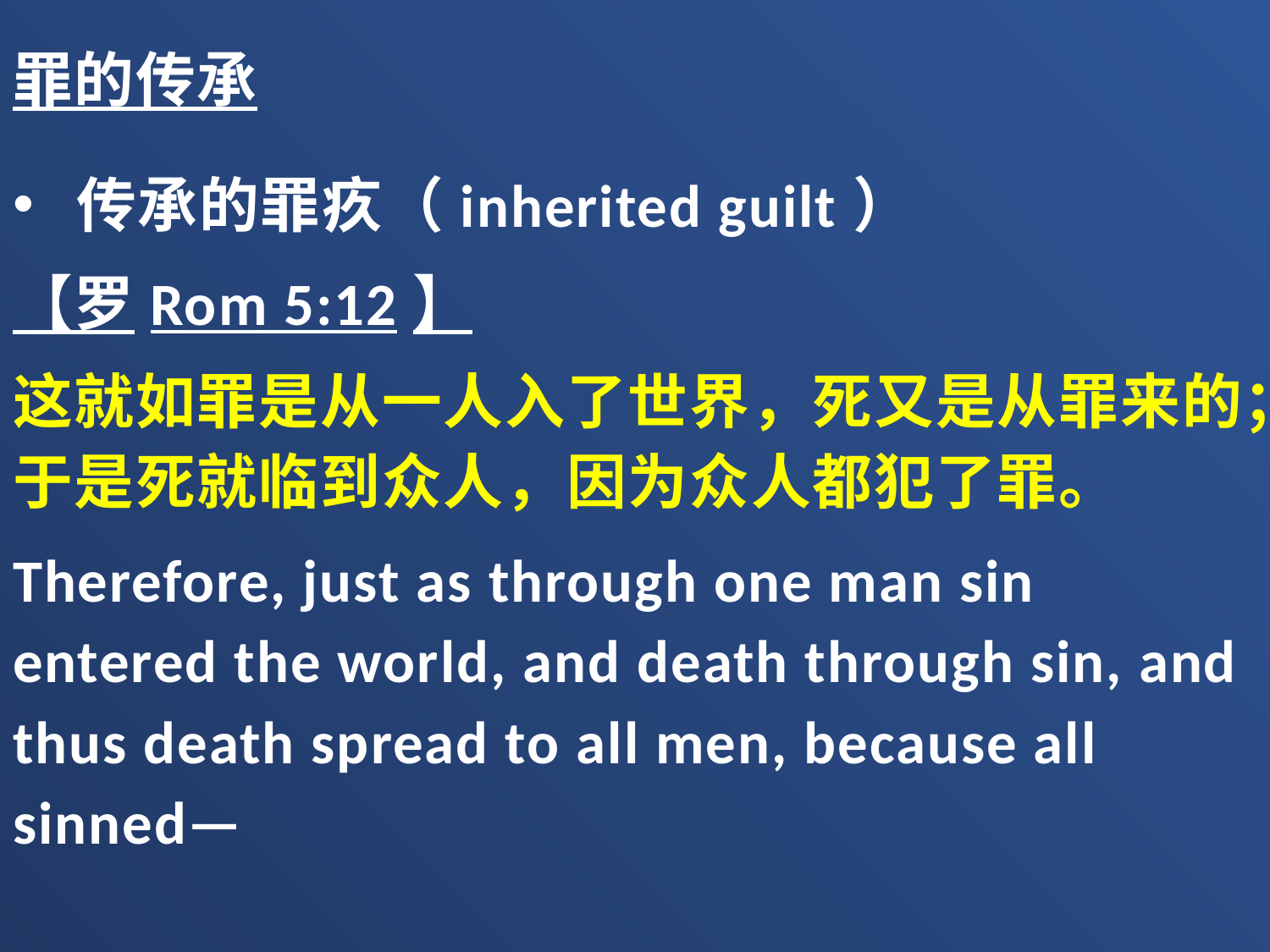

罪的传承
传承的罪疚（inherited guilt）
【罗Rom 5:12】
这就如罪是从一人入了世界，死又是从罪来的；于是死就临到众人，因为众人都犯了罪。
Therefore, just as through one man sin entered the world, and death through sin, and thus death spread to all men, because all sinned—

归算（impute）：罪的归算与义的归算

传承的败坏（inherited corruption）
因为传承的败坏，人失去行善（遵行神的旨意，行神所喜悦的事）的能力。
全然的无能（total inability）与“自由意志”
行善：遵行神的旨意，行神所喜悦的事。